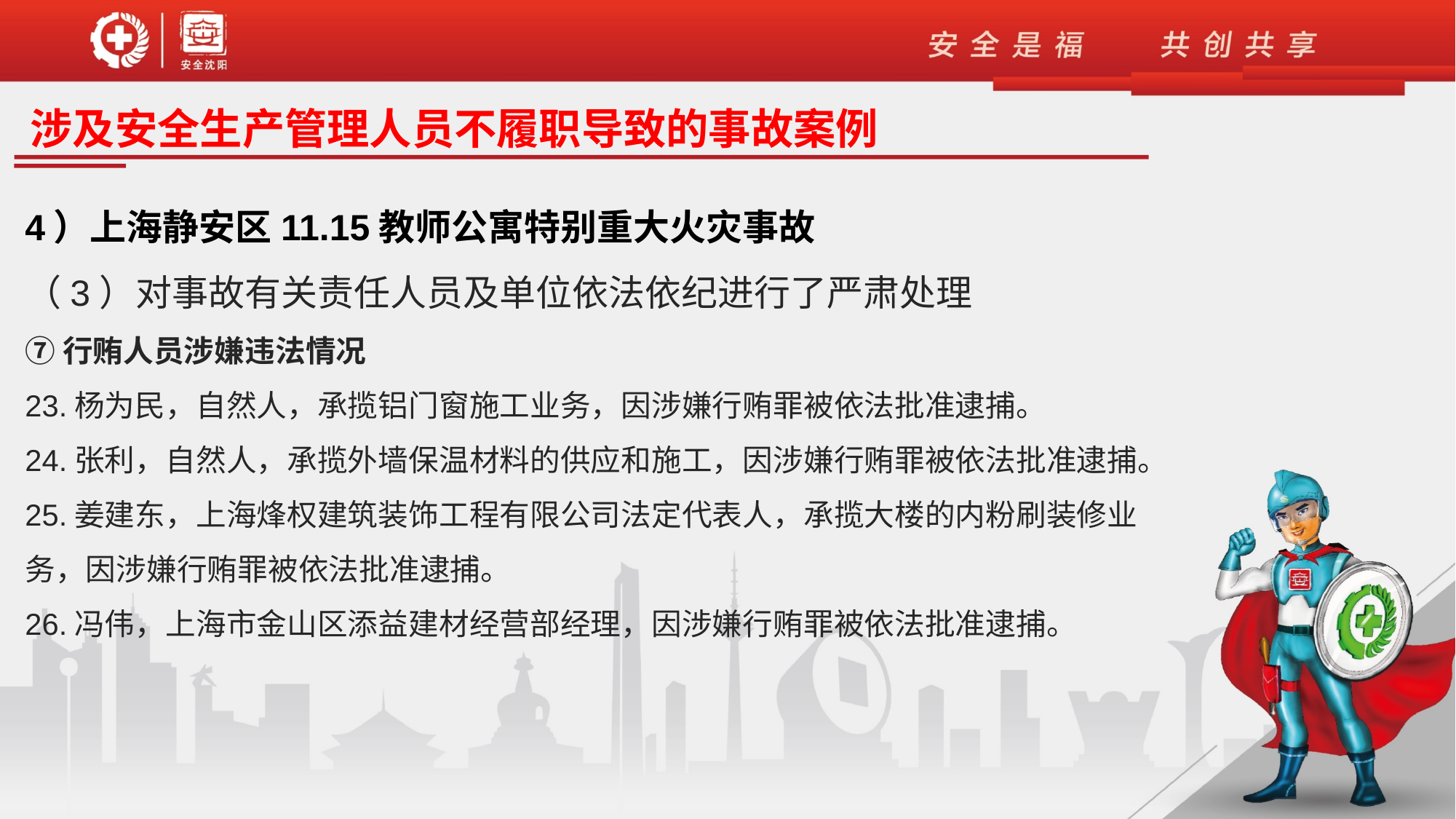

涉及安全生产管理人员不履职导致的事故案例

4）上海静安区11.15教师公寓特别重大火灾事故
（3）对事故有关责任人员及单位依法依纪进行了严肃处理
⑦行贿人员涉嫌违法情况
23.杨为民，自然人，承揽铝门窗施工业务，因涉嫌行贿罪被依法批准逮捕。
24.张利，自然人，承揽外墙保温材料的供应和施工，因涉嫌行贿罪被依法批准逮捕。
25.姜建东，上海烽权建筑装饰工程有限公司法定代表人，承揽大楼的内粉刷装修业务，因涉嫌行贿罪被依法批准逮捕。
26.冯伟，上海市金山区添益建材经营部经理，因涉嫌行贿罪被依法批准逮捕。